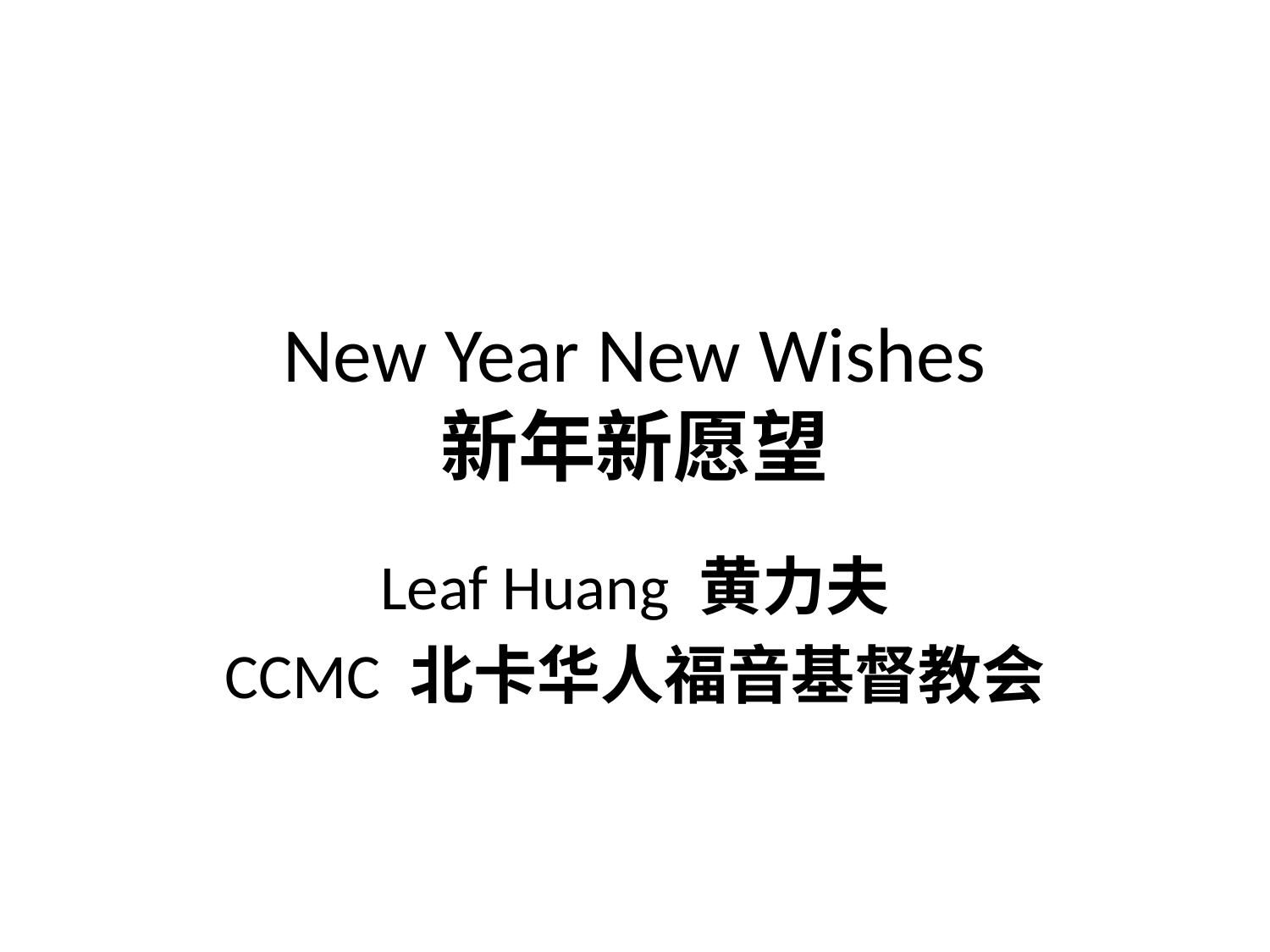

# New Year New Wishes 新年新愿望
Leaf Huang 黄力夫
CCMC 北卡华人福音基督教会